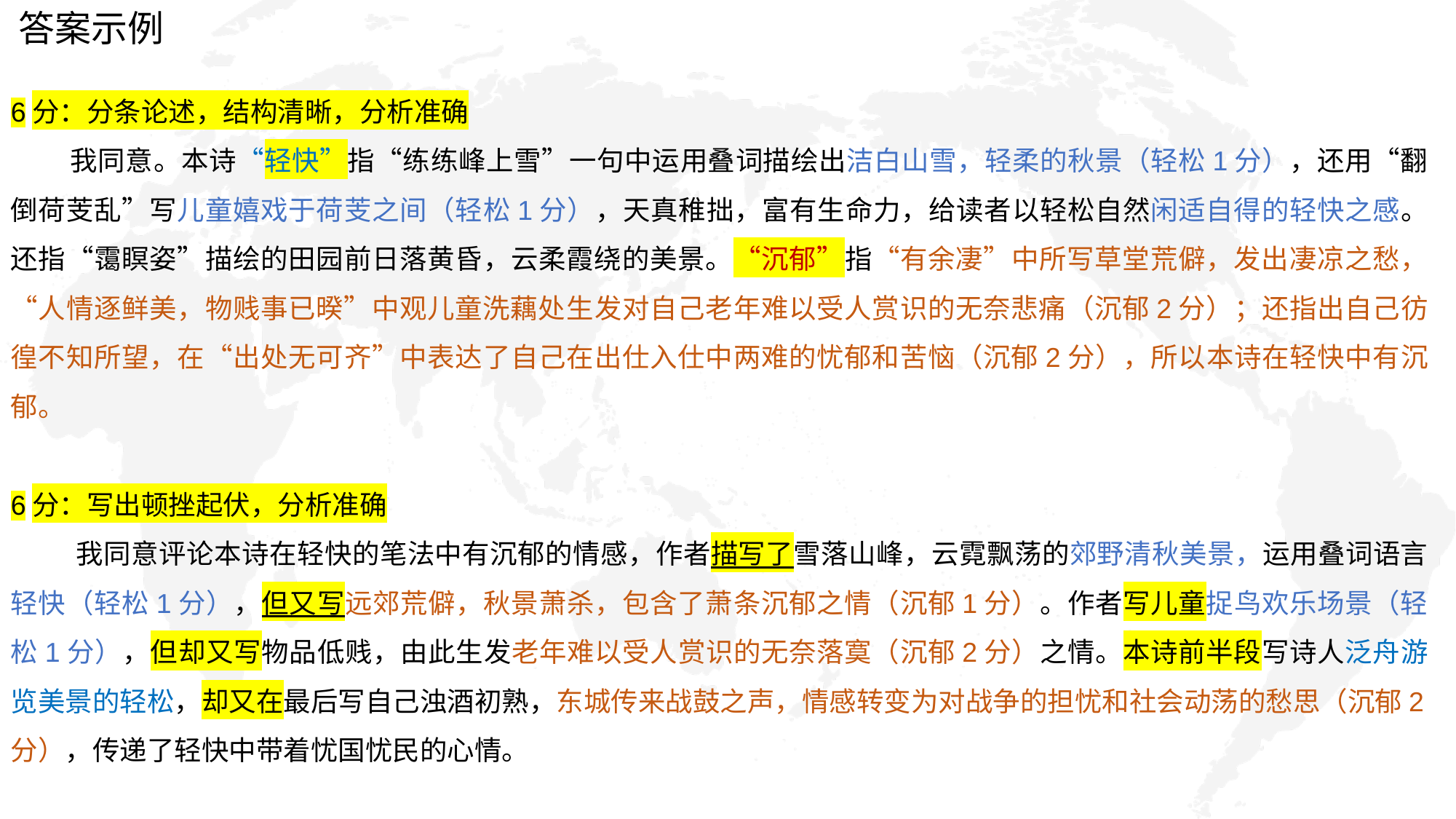

答案示例
6分：分条论述，结构清晰，分析准确
        我同意。本诗“轻快”指“练练峰上雪”一句中运用叠词描绘出洁白山雪，轻柔的秋景（轻松1分），还用“翻倒荷芰乱”写儿童嬉戏于荷芰之间（轻松1分），天真稚拙，富有生命力，给读者以轻松自然闲适自得的轻快之感。还指“霭瞑姿”描绘的田园前日落黄昏，云柔霞绕的美景。“沉郁”指“有余凄”中所写草堂荒僻，发出凄凉之愁，“人情逐鲜美，物贱事已暌”中观儿童洗藕处生发对自己老年难以受人赏识的无奈悲痛（沉郁2分）；还指出自己彷徨不知所望，在“出处无可齐”中表达了自己在出仕入仕中两难的忧郁和苦恼（沉郁2分），所以本诗在轻快中有沉郁。

6分：写出顿挫起伏，分析准确
         我同意评论本诗在轻快的笔法中有沉郁的情感，作者描写了雪落山峰，云霓飘荡的郊野清秋美景，运用叠词语言轻快（轻松1分），但又写远郊荒僻，秋景萧杀，包含了萧条沉郁之情（沉郁1分）。作者写儿童捉鸟欢乐场景（轻松1分），但却又写物品低贱，由此生发老年难以受人赏识的无奈落寞（沉郁2分）之情。本诗前半段写诗人泛舟游览美景的轻松，却又在最后写自己浊酒初熟，东城传来战鼓之声，情感转变为对战争的担忧和社会动荡的愁思（沉郁2分），传递了轻快中带着忧国忧民的心情。